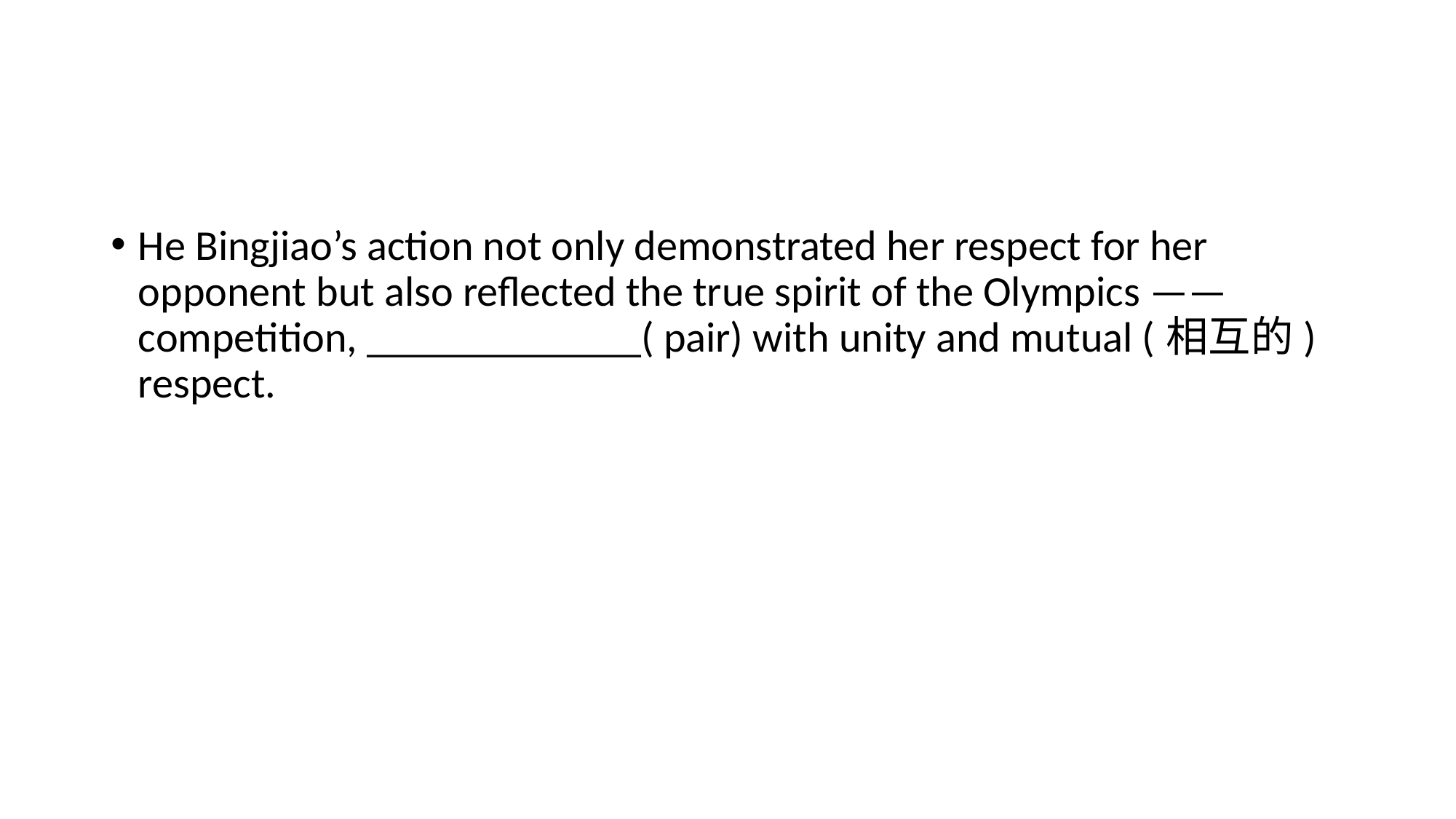

#
He Bingjiao’s action not only demonstrated her respect for her opponent but also reflected the true spirit of the Olympics —— competition, _____________( pair) with unity and mutual (相互的) respect.